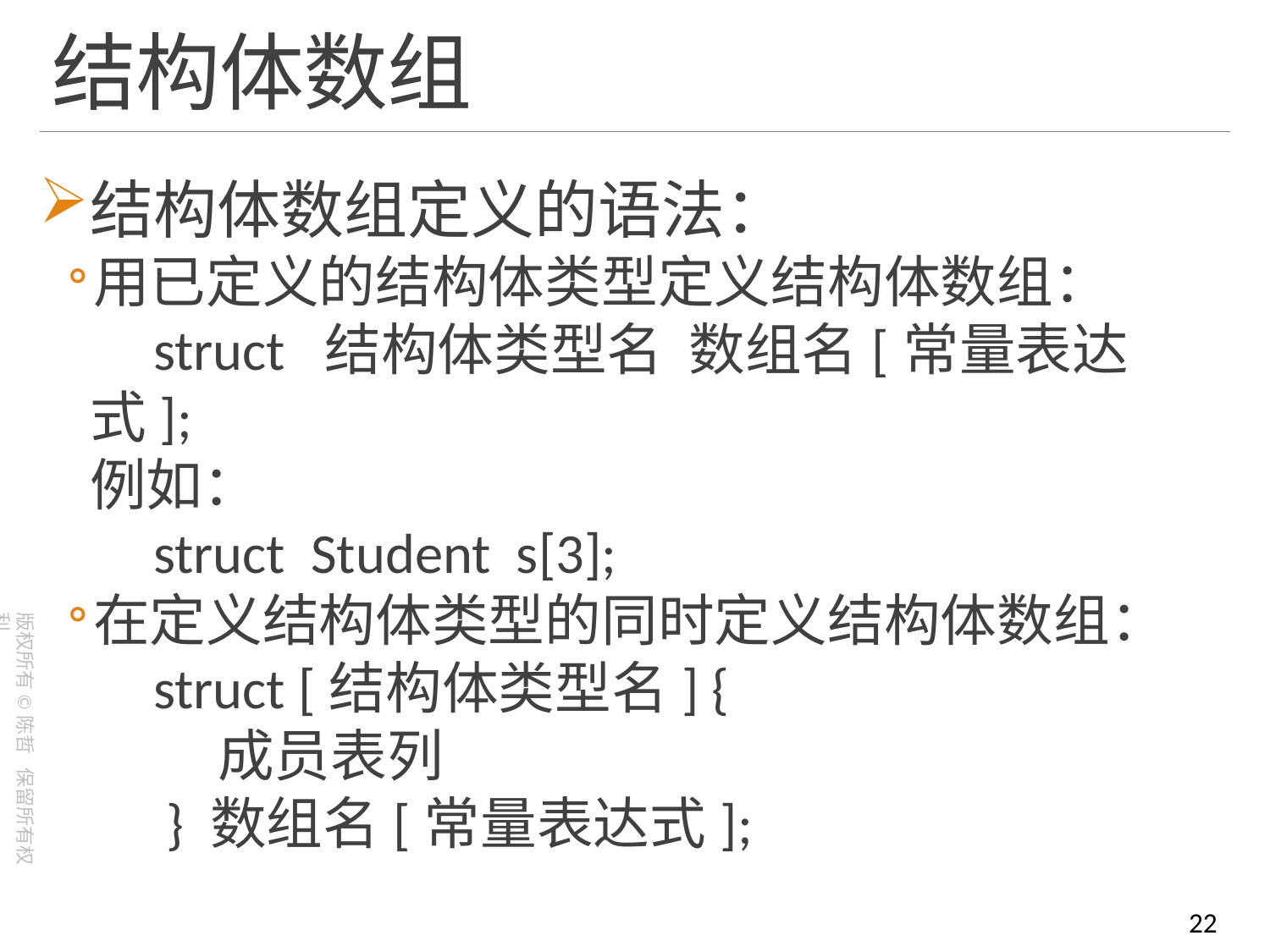

# 结构体数组
结构体数组定义的语法：
用已定义的结构体类型定义结构体数组：
     struct  结构体类型名  数组名[常量表达式];
例如：
     struct  Student  s[3];
在定义结构体类型的同时定义结构体数组：
     struct [结构体类型名] {
         成员表列
      } 数组名[常量表达式];
22